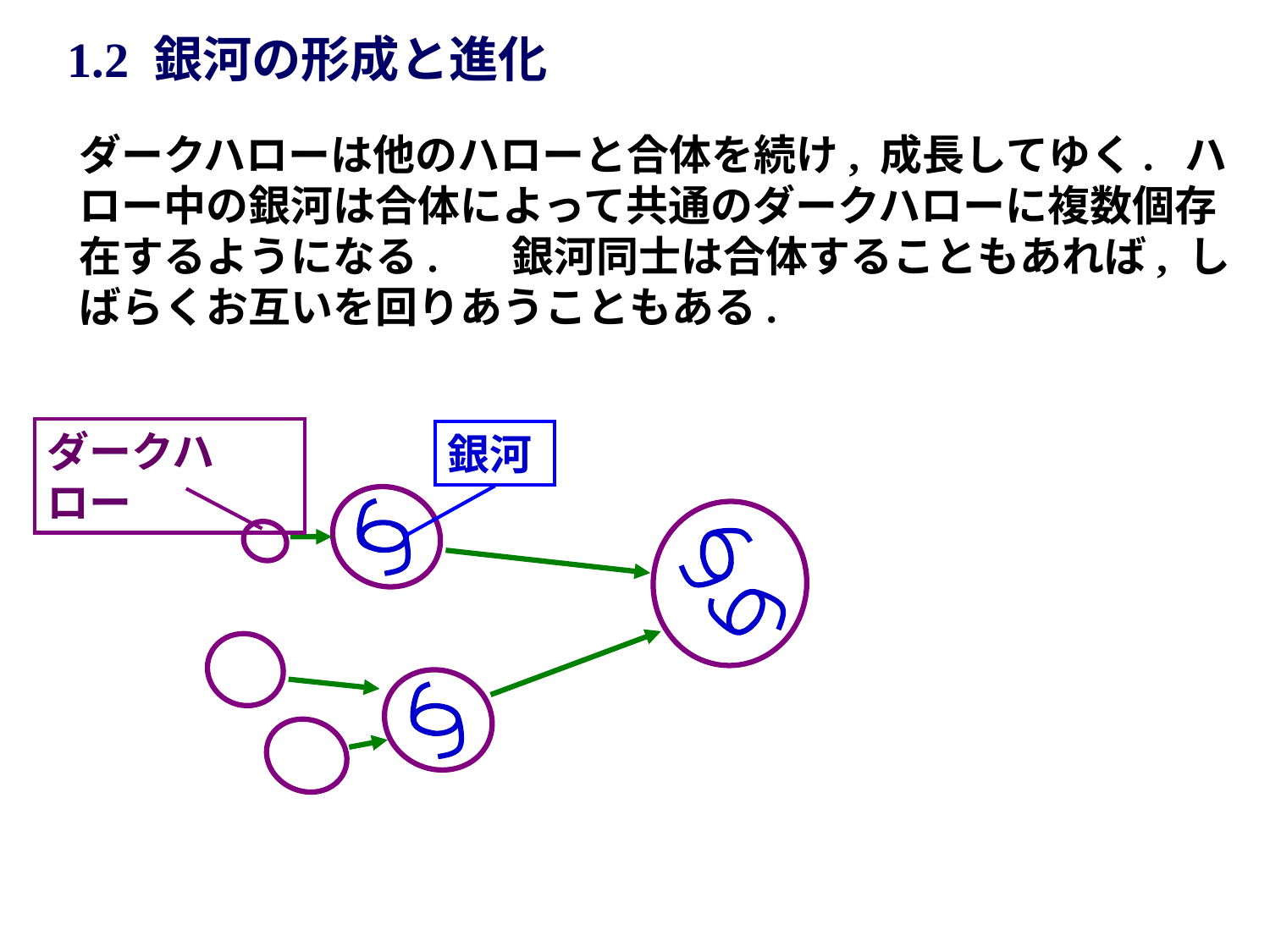

1.2 銀河の形成と進化
ダークハローは他のハローと合体を続け, 成長してゆく.  ハロー中の銀河は合体によって共通のダークハローに複数個存在するようになる.  　銀河同士は合体することもあれば, しばらくお互いを回りあうこともある.
ダークハロー

銀河